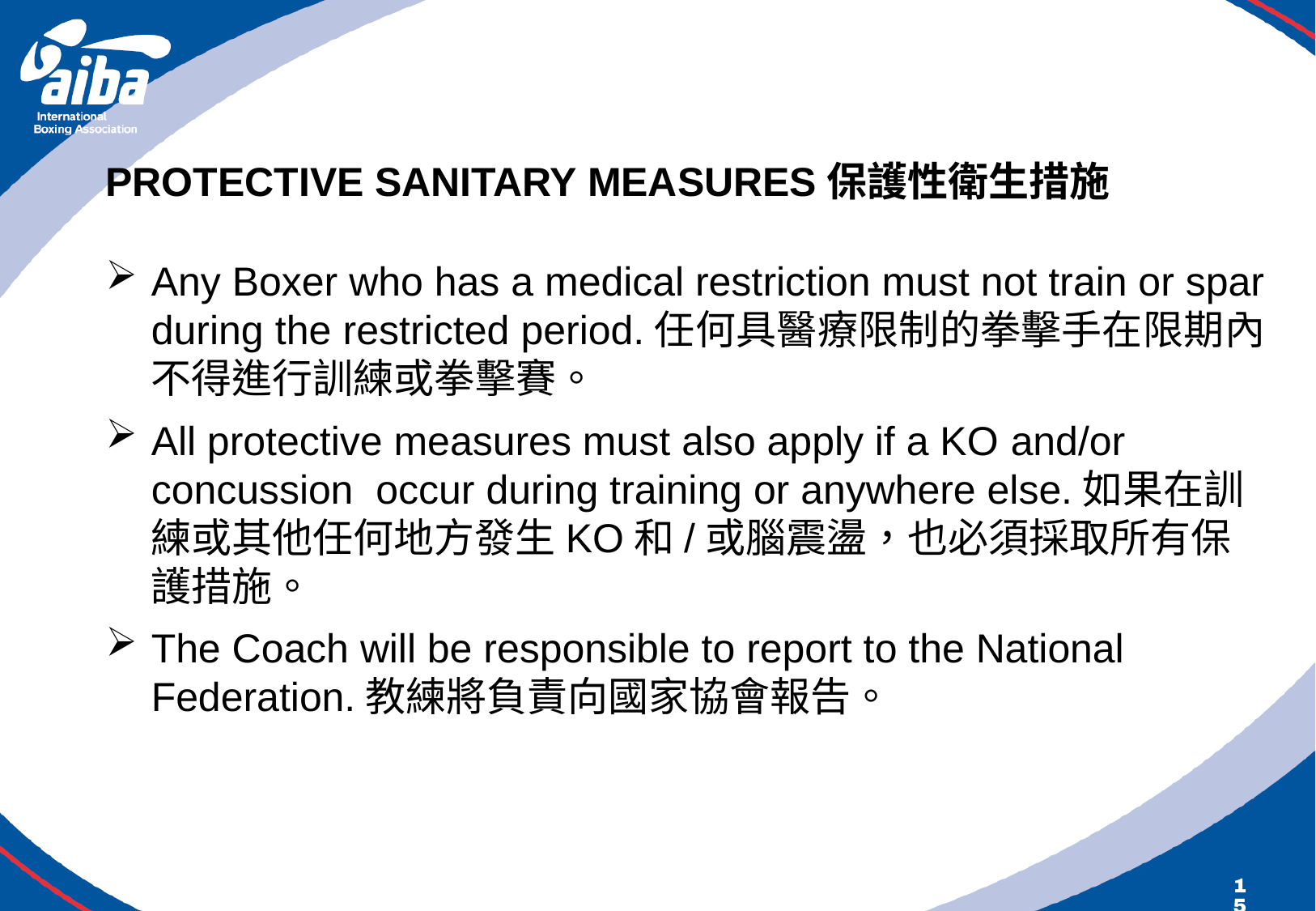

#
PROTECTIVE SANITARY MEASURES保護性衛生措施

Any Boxer who has a medical restriction must not train or spar during the restricted period.任何具醫療限制的拳擊手在限期內不得進行訓練或拳擊賽。
All protective measures must also apply if a KO and/or concussion  occur during training or anywhere else.如果在訓練或其他任何地方發生KO和/或腦震盪，也必須採取所有保護措施。
The Coach will be responsible to report to the National Federation.教練將負責向國家協會報告。
153